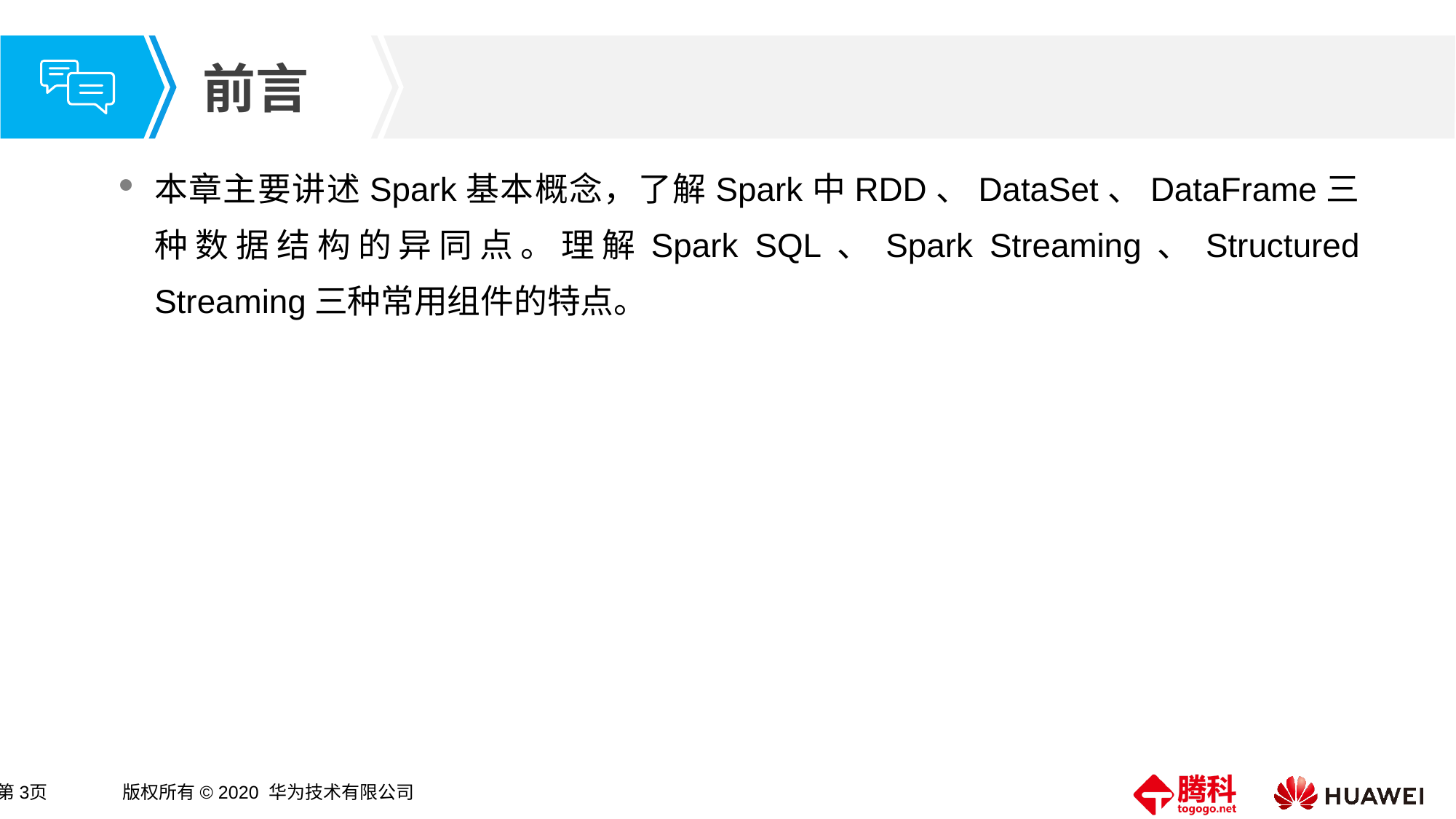

本章主要讲述Spark基本概念，了解Spark中RDD、DataSet、DataFrame三种数据结构的异同点。理解Spark SQL、Spark Streaming、Structured Streaming三种常用组件的特点。